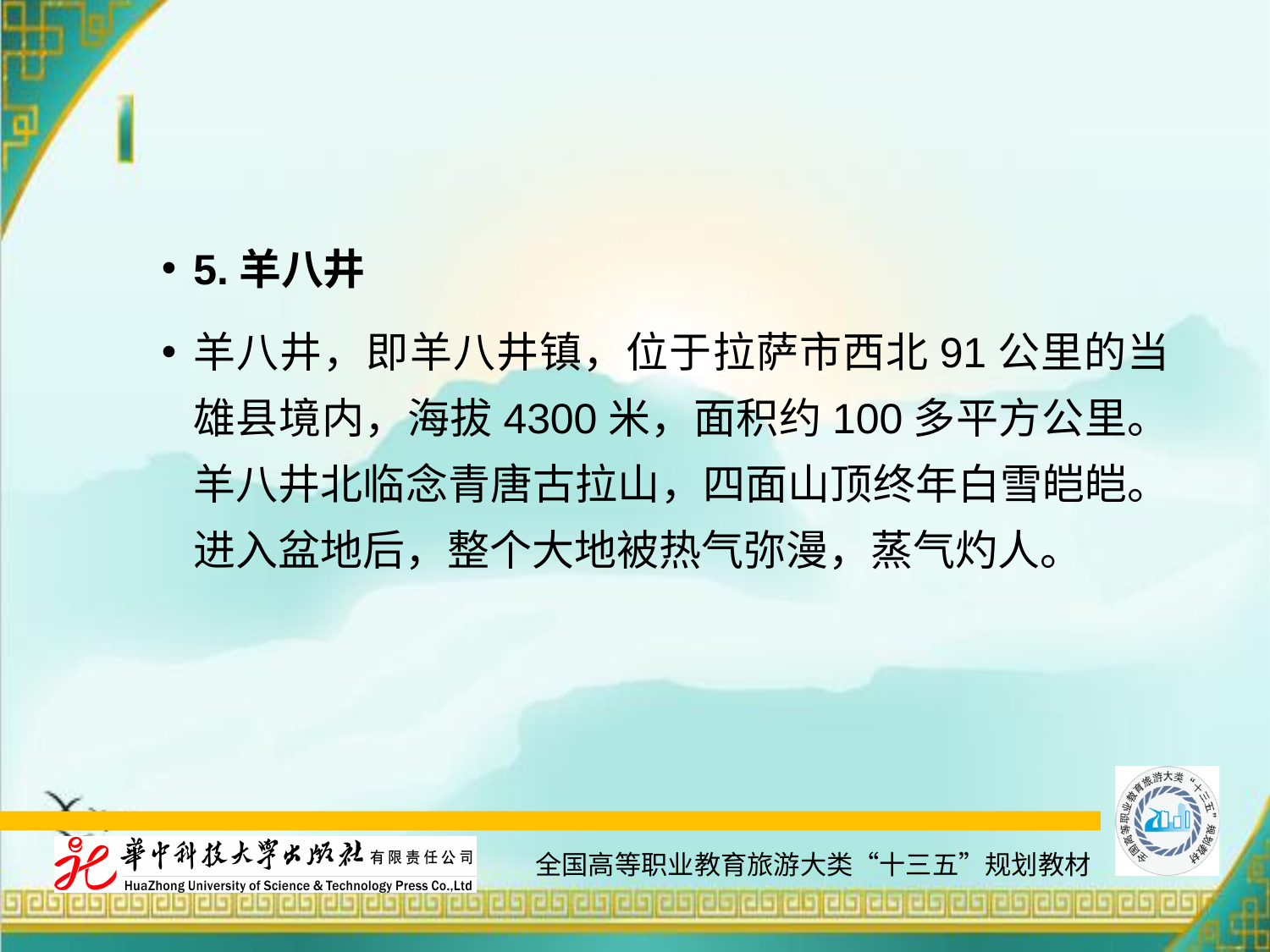

#
5.羊八井
羊八井，即羊八井镇，位于拉萨市西北91公里的当雄县境内，海拔4300米，面积约100多平方公里。羊八井北临念青唐古拉山，四面山顶终年白雪皑皑。进入盆地后，整个大地被热气弥漫，蒸气灼人。